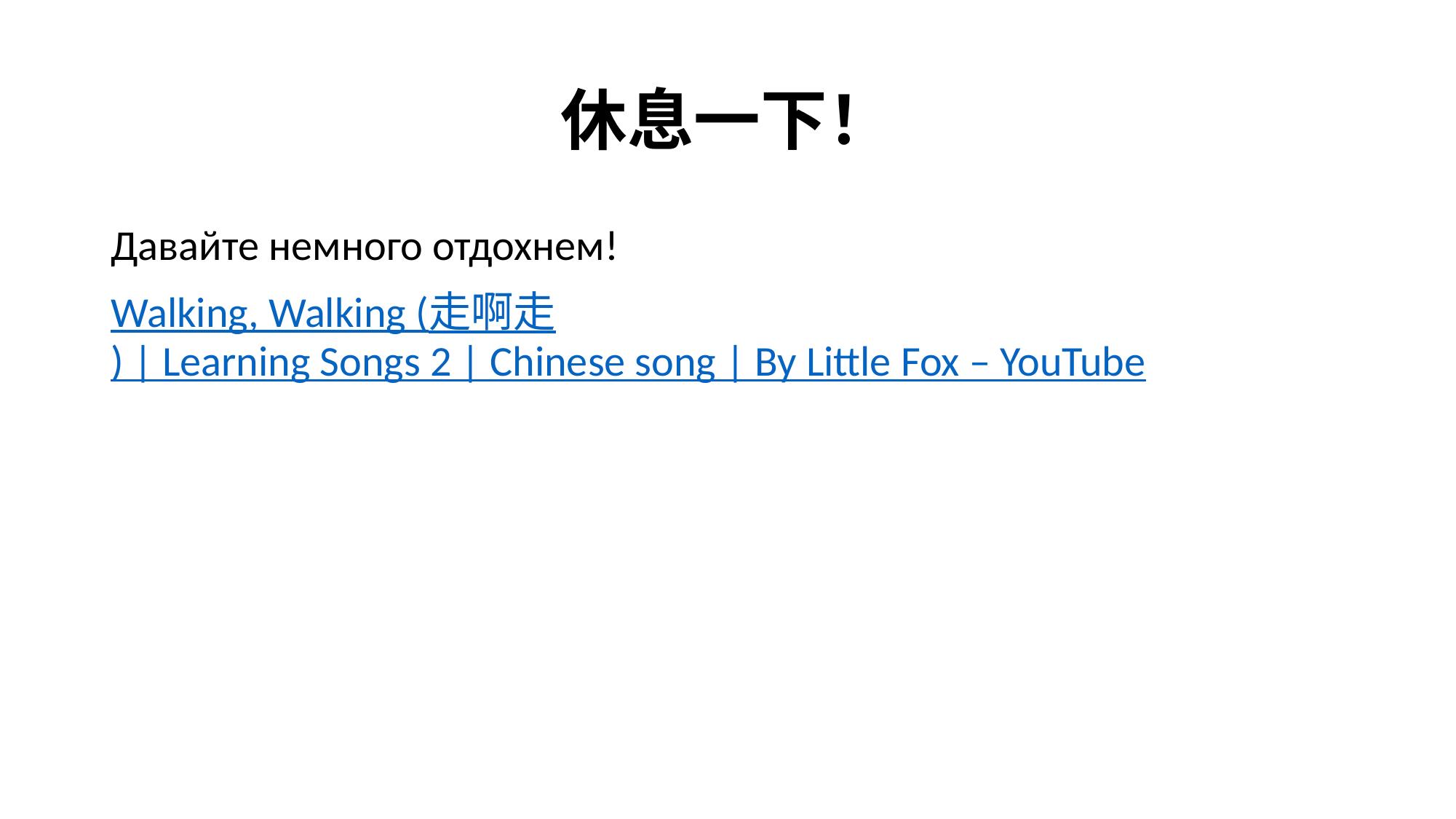

# 休息一下！
Давайте немного отдохнем!
Walking, Walking (走啊走) | Learning Songs 2 | Chinese song | By Little Fox – YouTube